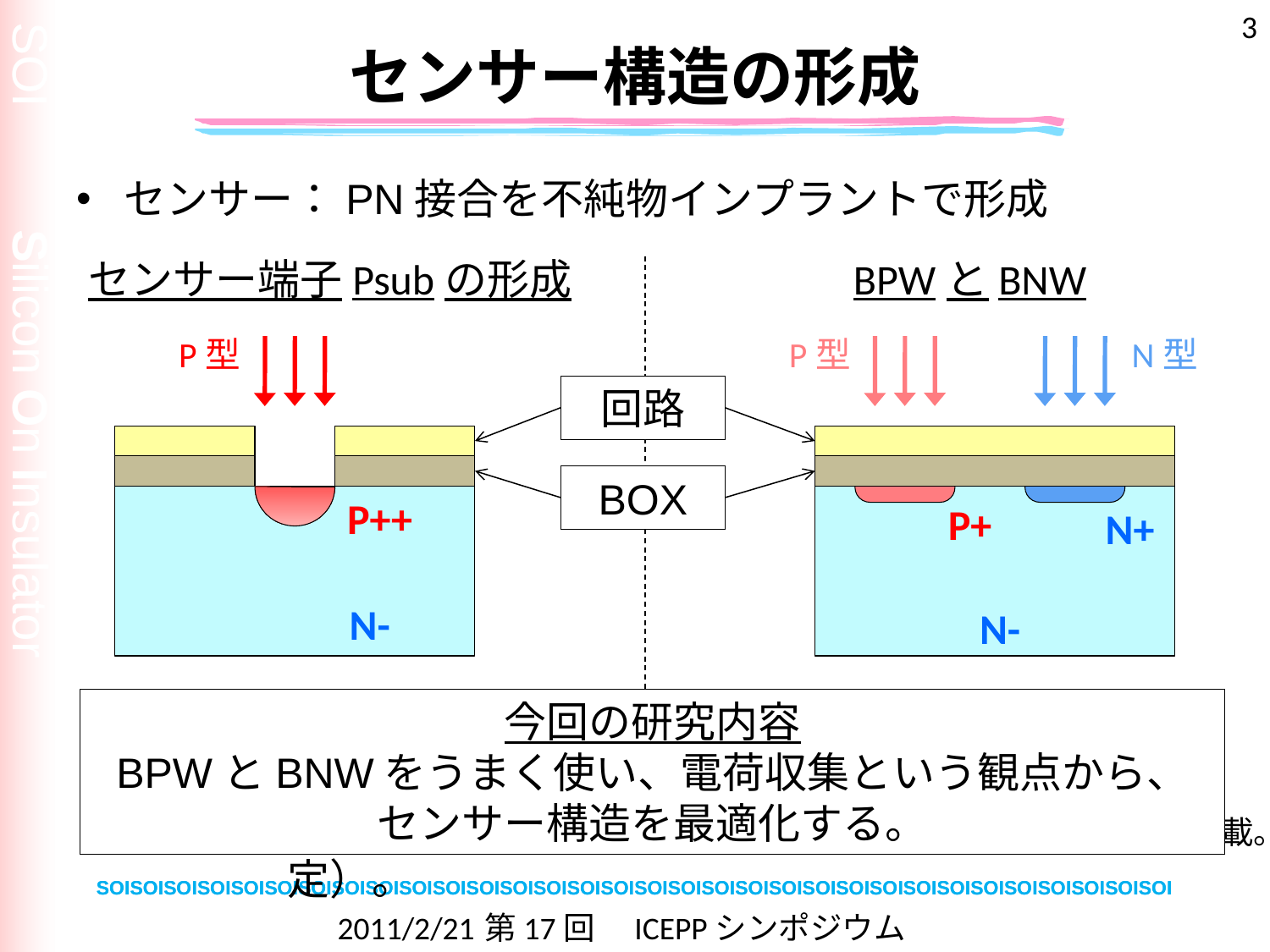

3
# センサー構造の形成
センサー：PN接合を不純物インプラントで形成
センサー端子Psubの形成
BPWとBNW
P型

P++
N-
P型
N型

P+
N+
N-
回路
BOX
BPWとBNW：
	回路の上からインプラント
Psub：センサー・回路間のコンタクト
　　　　回路部分が削られる
今回の研究内容
BPWとBNWをうまく使い、電荷収集という観点から、
センサー構造を最適化する。
小さくする（固定）。

本来の目的はバックアップに記載。
2011/2/21
第17回　ICEPPシンポジウム